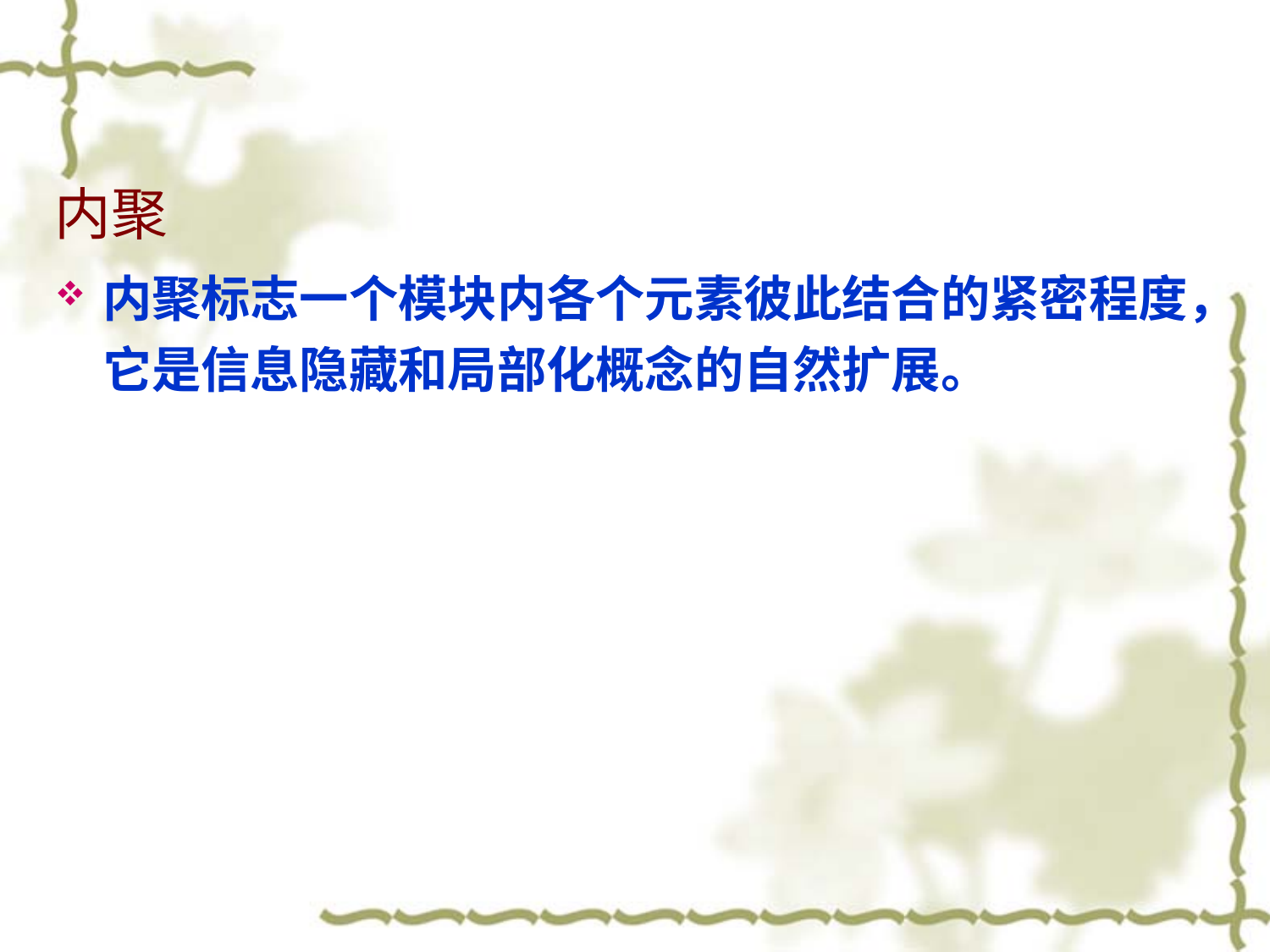

内聚
内聚标志一个模块内各个元素彼此结合的紧密程度，它是信息隐藏和局部化概念的自然扩展。